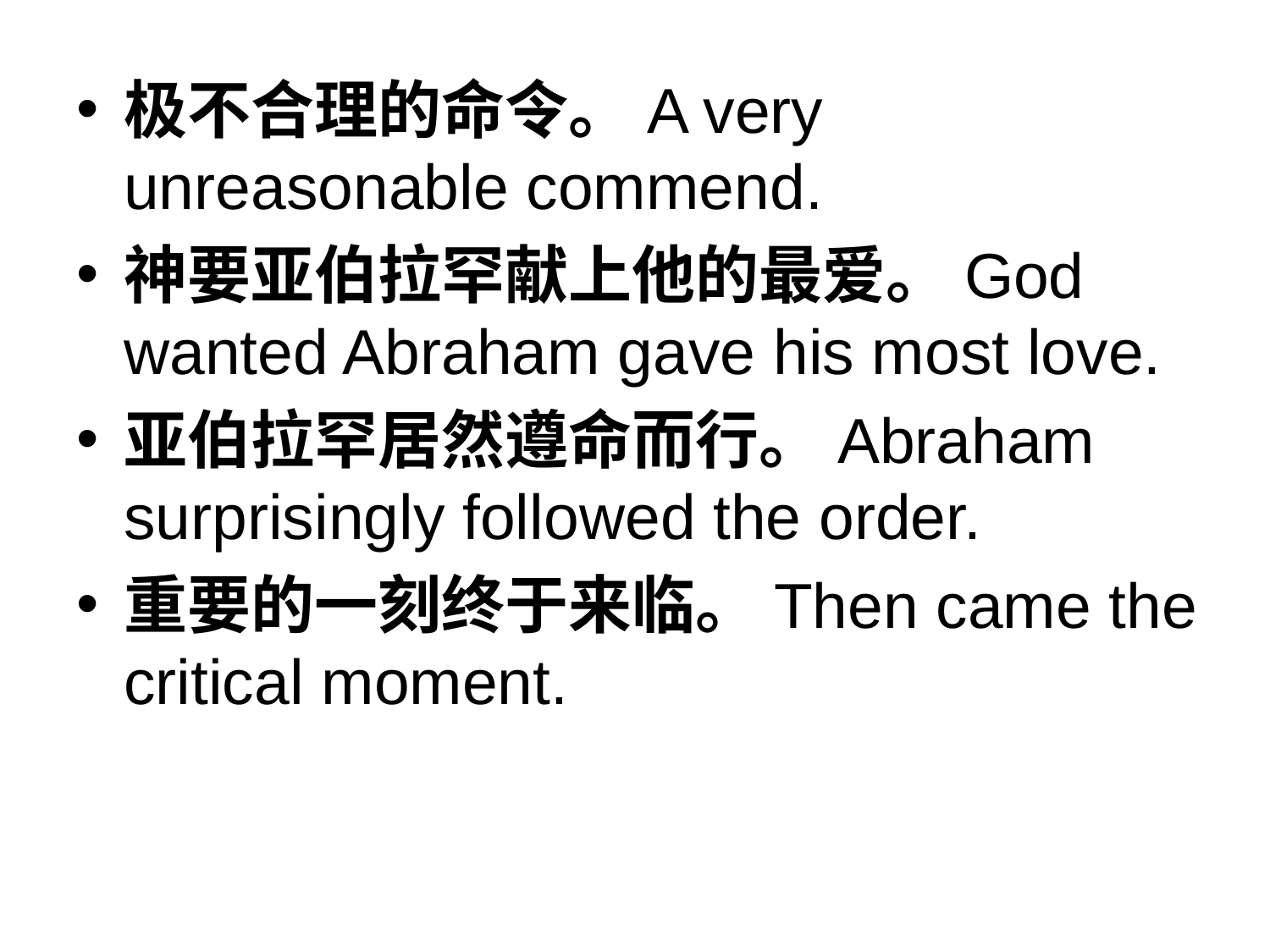

极不合理的命令。A very unreasonable commend.
神要亚伯拉罕献上他的最爱。God wanted Abraham gave his most love.
亚伯拉罕居然遵命而行。Abraham surprisingly followed the order.
重要的一刻终于来临。Then came the critical moment.